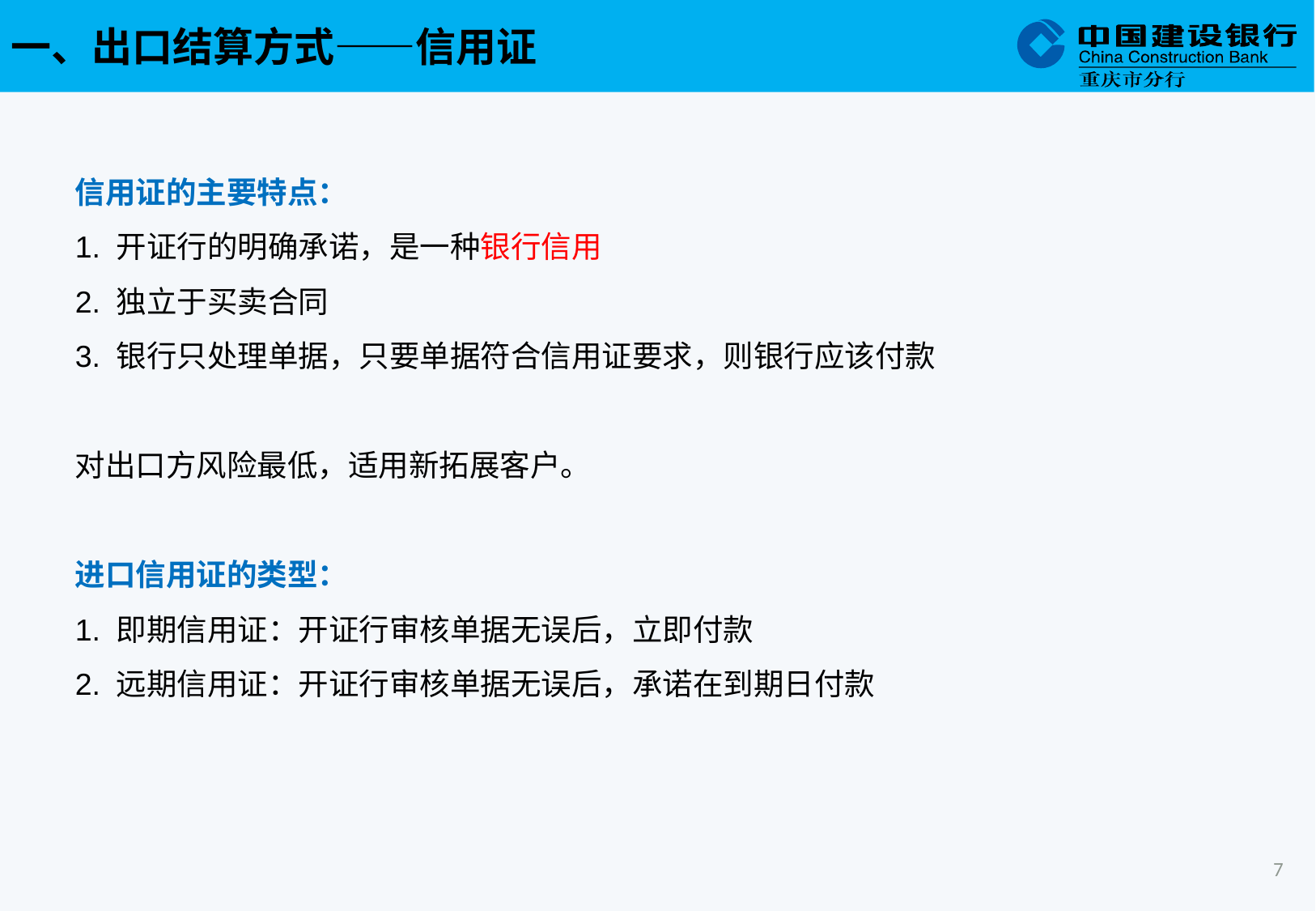

一、出口结算方式——信用证

信用证的主要特点：
1. 开证行的明确承诺，是一种银行信用
2. 独立于买卖合同
3. 银行只处理单据，只要单据符合信用证要求，则银行应该付款

对出口方风险最低，适用新拓展客户。

进口信用证的类型：
1. 即期信用证：开证行审核单据无误后，立即付款
2. 远期信用证：开证行审核单据无误后，承诺在到期日付款
7